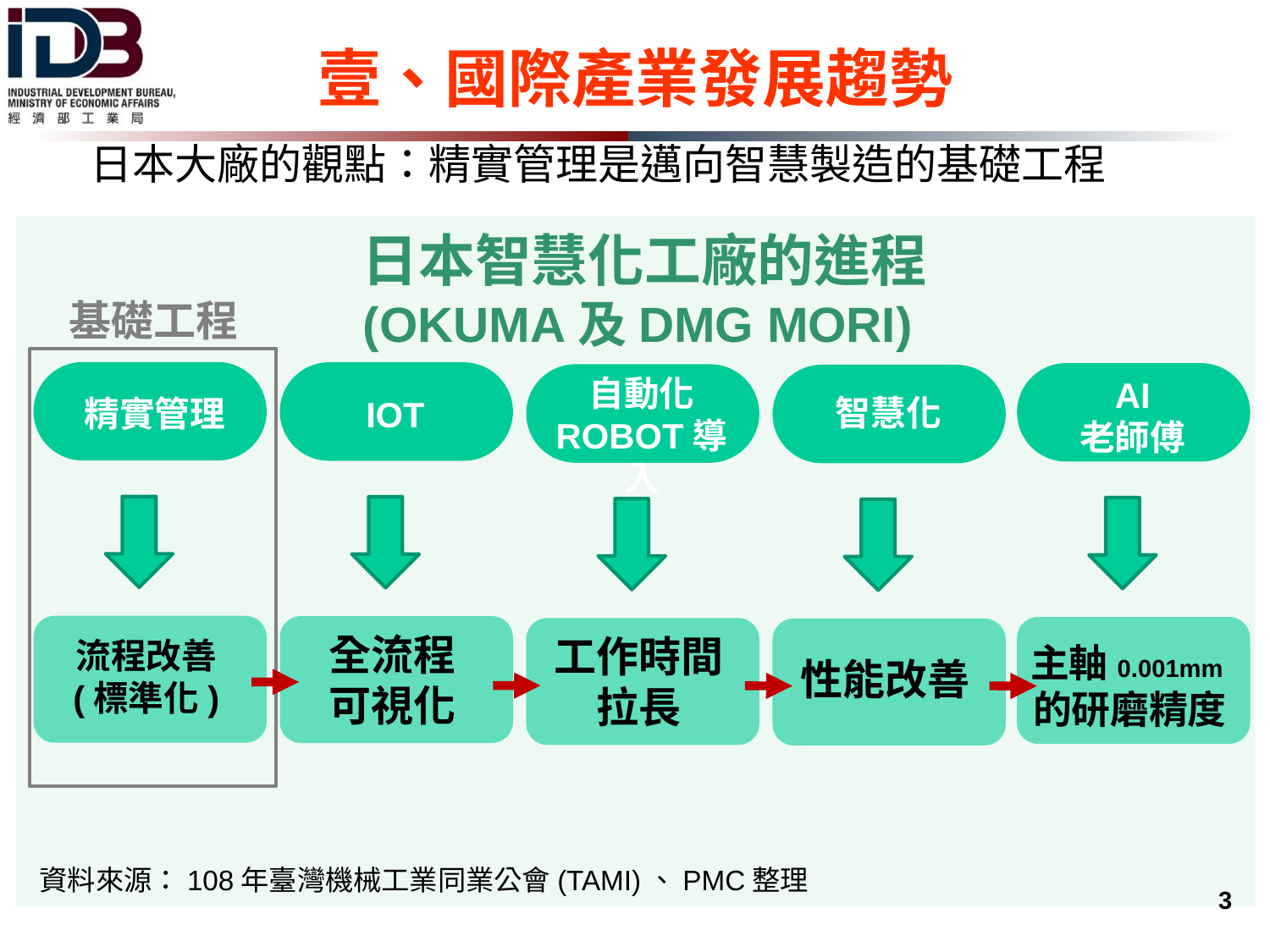

# 壹、國際產業發展趨勢
日本大廠的觀點：精實管理是邁向智慧製造的基礎工程

日本智慧化工廠的進程
(OKUMA及DMG MORI)
基礎工程

精實管理

流程改善
(標準化)

IOT

全流程
可視化

AI
老師傅

主軸0.001mm的研磨精度

自動化
ROBOT導入

工作時間
拉長

智慧化

性能改善
資料來源：108年臺灣機械工業同業公會(TAMI)、PMC整理
 3